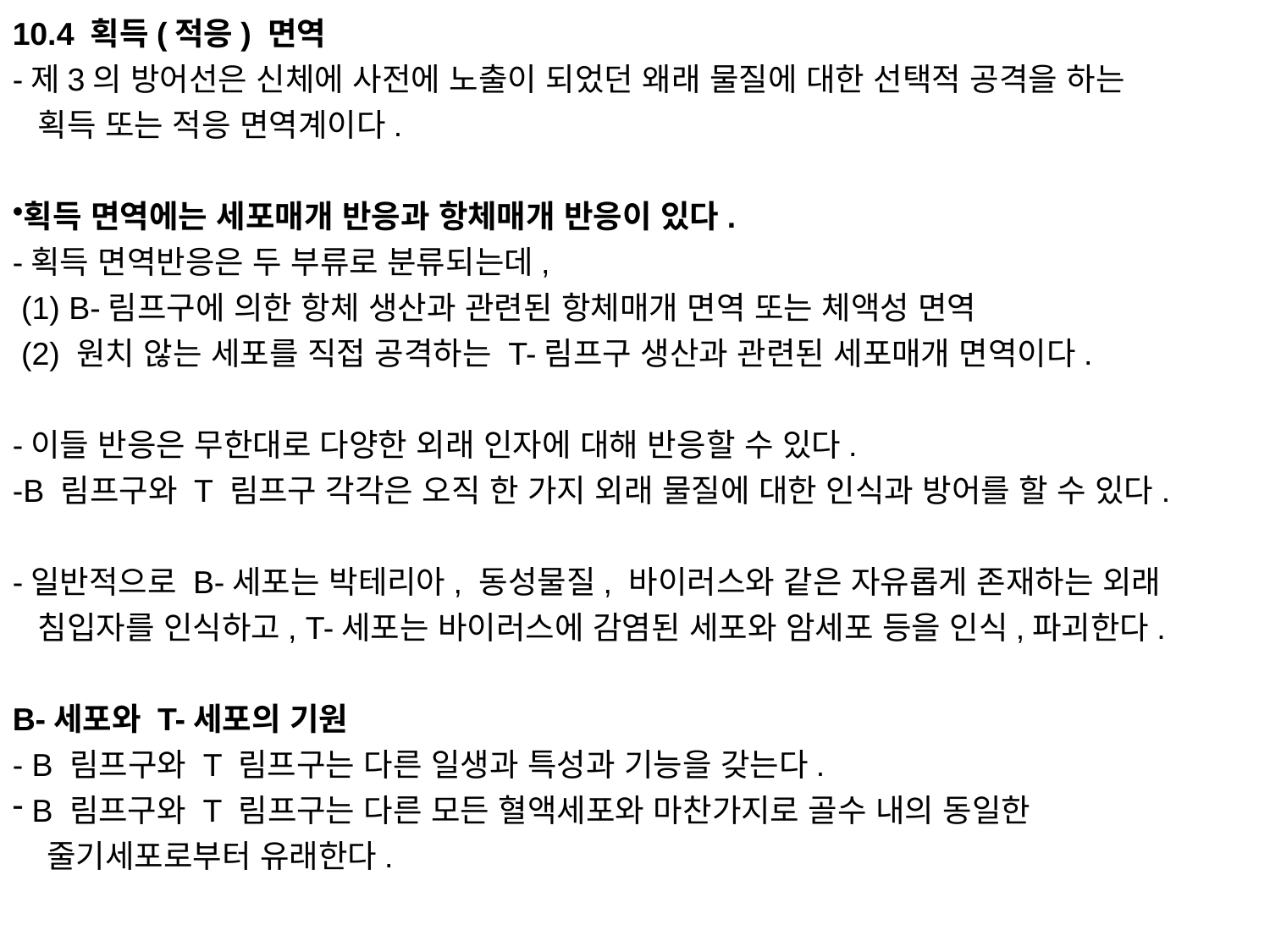

10.4 획득(적응) 면역
-제3의 방어선은 신체에 사전에 노출이 되었던 왜래 물질에 대한 선택적 공격을 하는
  획득 또는 적응 면역계이다.

획득 면역에는 세포매개 반응과 항체매개 반응이 있다.
-획득 면역반응은 두 부류로 분류되는데,
 (1) B-림프구에 의한 항체 생산과 관련된 항체매개 면역 또는 체액성 면역
 (2) 원치 않는 세포를 직접 공격하는 T-림프구 생산과 관련된 세포매개 면역이다.

-이들 반응은 무한대로 다양한 외래 인자에 대해 반응할 수 있다.
-B 림프구와 T 림프구 각각은 오직 한 가지 외래 물질에 대한 인식과 방어를 할 수 있다.

-일반적으로 B-세포는 박테리아, 동성물질, 바이러스와 같은 자유롭게 존재하는 외래
  침입자를 인식하고, T-세포는 바이러스에 감염된 세포와 암세포 등을 인식,파괴한다.

B-세포와 T-세포의 기원
- B 림프구와 T 림프구는 다른 일생과 특성과 기능을 갖는다.
 B 림프구와 T 림프구는 다른 모든 혈액세포와 마찬가지로 골수 내의 동일한
   줄기세포로부터 유래한다.